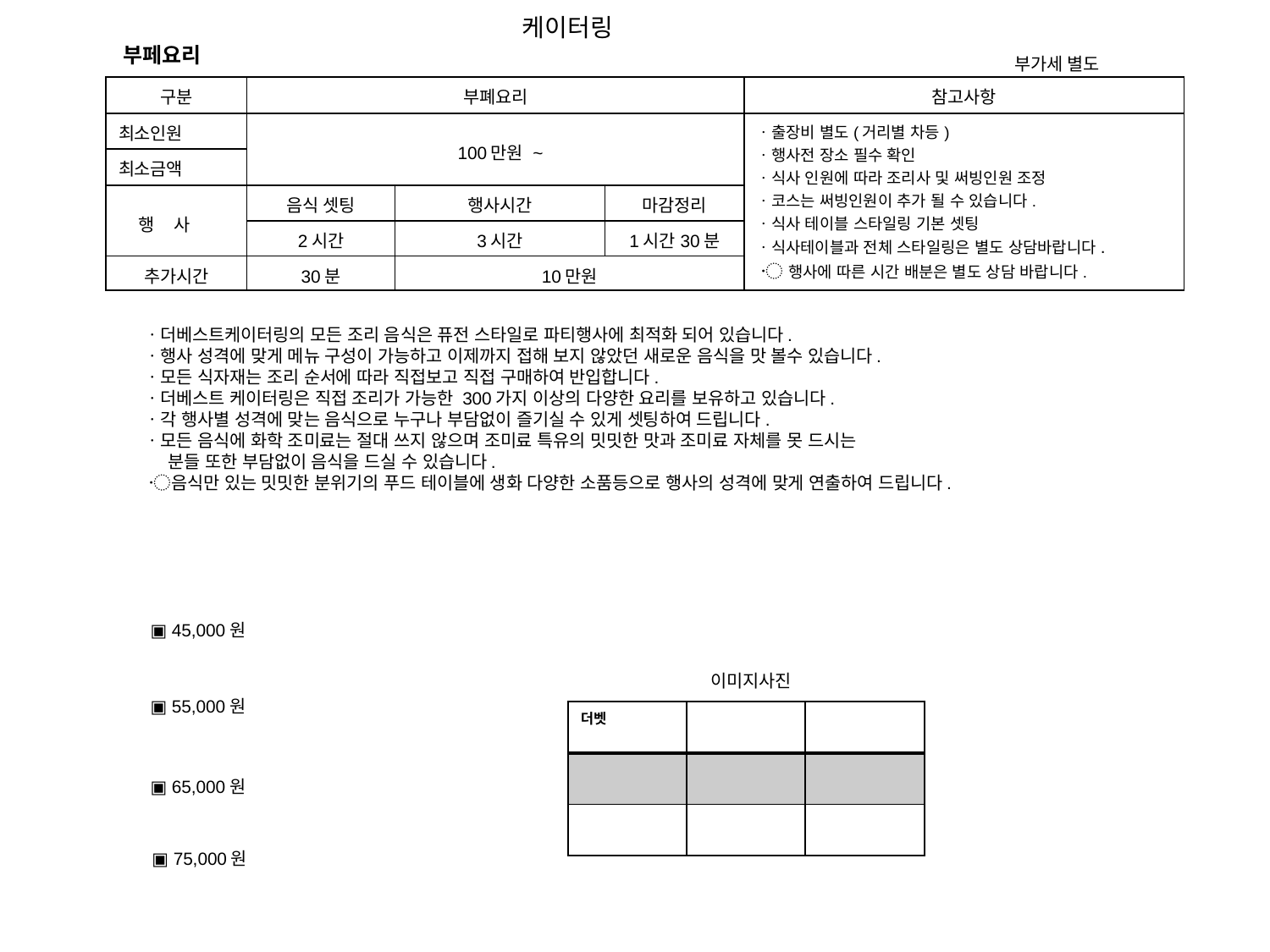

케이터링
부페요리
부가세 별도
| 구분 | 부폐요리 |  |  | 참고사항 |
| --- | --- | --- | --- | --- |
| 최소인원 | 100만원 ~ |  |  | ㆍ출장비 별도(거리별 차등) ㆍ행사전 장소 필수 확인 ㆍ식사 인원에 따라 조리사 및 써빙인원 조정 ㆍ코스는 써빙인원이 추가 될 수 있습니다. ㆍ식사 테이블 스타일링 기본 셋팅 ㆍ식사테이블과 전체 스타일링은 별도 상담바랍니다. 〮 행사에 따른 시간 배분은 별도 상담 바랍니다. |
| 최소금액 |  |  |  |  |
| 행 사 | 음식 셋팅 | 행사시간 | 마감정리 |  |
|  | 2시간 | 3시간 | 1시간30분 |  |
| 추가시간 | 30분 | 10만원 |  |  |
ㆍ더베스트케이터링의 모든 조리 음식은 퓨전 스타일로 파티행사에 최적화 되어 있습니다.
ㆍ행사 성격에 맞게 메뉴 구성이 가능하고 이제까지 접해 보지 않았던 새로운 음식을 맛 볼수 있습니다.
ㆍ모든 식자재는 조리 순서에 따라 직접보고 직접 구매하여 반입합니다.
ㆍ더베스트 케이터링은 직접 조리가 가능한 300가지 이상의 다양한 요리를 보유하고 있습니다.
ㆍ각 행사별 성격에 맞는 음식으로 누구나 부담없이 즐기실 수 있게 셋팅하여 드립니다.
ㆍ모든 음식에 화학 조미료는 절대 쓰지 않으며 조미료 특유의 밋밋한 맛과 조미료 자체를 못 드시는
    분들 또한 부담없이 음식을 드실 수 있습니다.
 〮음식만 있는 밋밋한 분위기의 푸드 테이블에 생화 다양한 소품등으로 행사의 성격에 맞게 연출하여 드립니다.
▣ 45,000원
이미지사진
▣ 55,000원
| 더벳 |  |  |
| --- | --- | --- |
|  |  |  |
|  |  |  |
▣ 65,000원
▣ 75,000원